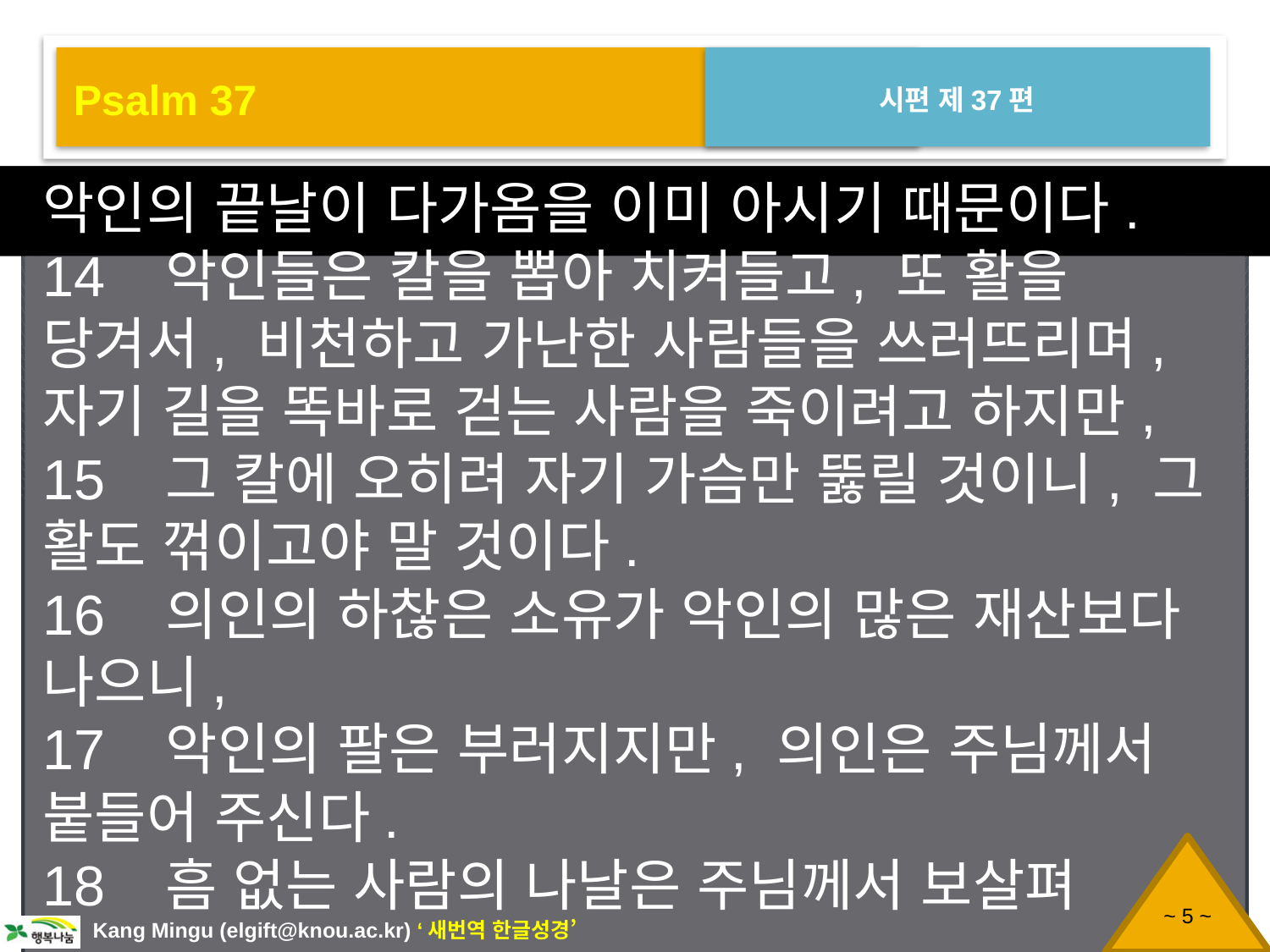

Psalm 37
시편 제37편
악인의 끝날이 다가옴을 이미 아시기 때문이다.
14   악인들은 칼을 뽑아 치켜들고, 또 활을 당겨서, 비천하고 가난한 사람들을 쓰러뜨리며, 자기 길을 똑바로 걷는 사람을 죽이려고 하지만,
15   그 칼에 오히려 자기 가슴만 뚫릴 것이니, 그 활도 꺾이고야 말 것이다.
16   의인의 하찮은 소유가 악인의 많은 재산보다 나으니,
17   악인의 팔은 부러지지만, 의인은 주님께서 붙들어 주신다.
18   흠 없는 사람의 나날은 주님께서 보살펴